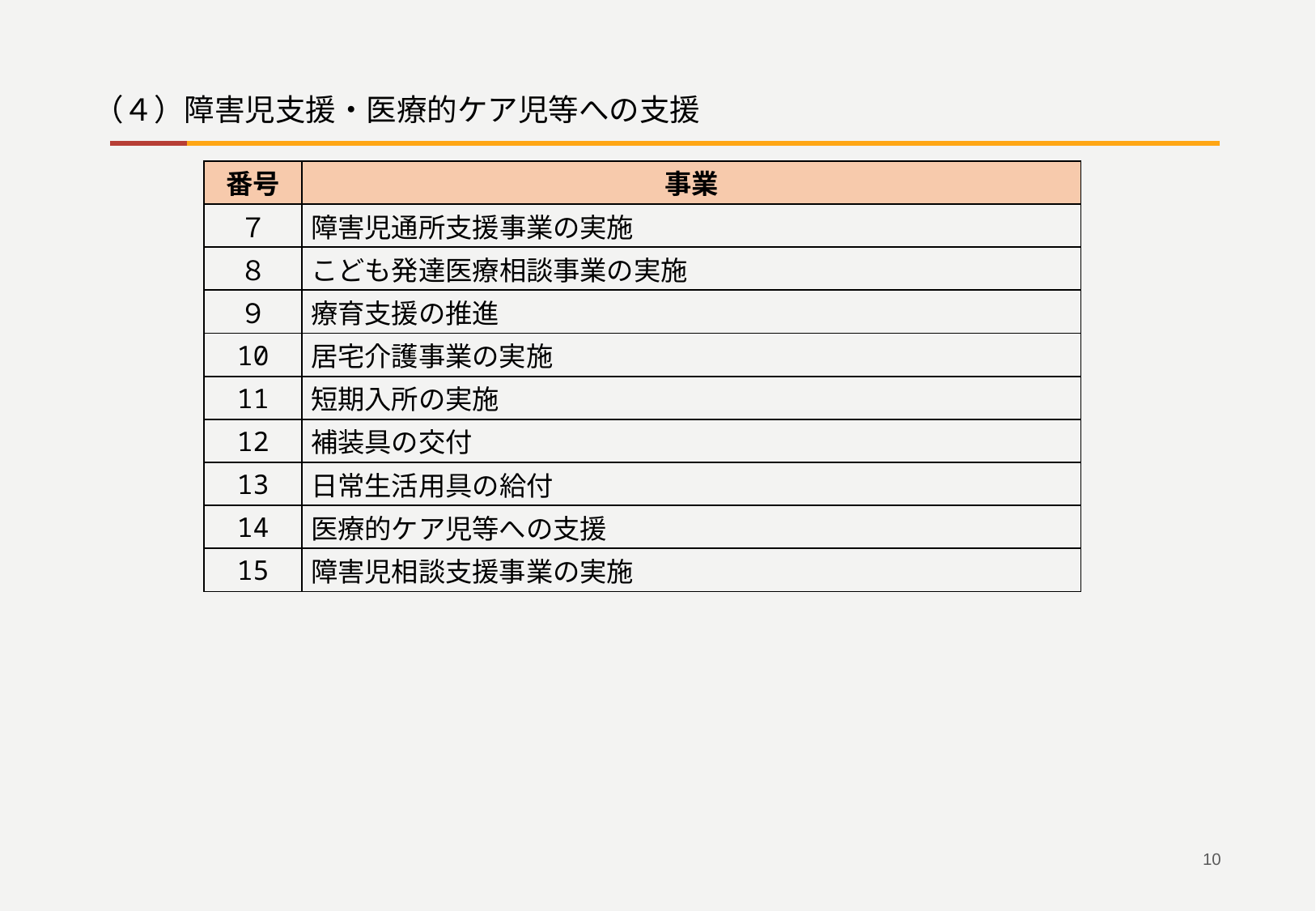

（４）障害児支援・医療的ケア児等への支援
| 番号 | 事業 |
| --- | --- |
| ７ | 障害児通所支援事業の実施 |
| ８ | こども発達医療相談事業の実施 |
| ９ | 療育支援の推進 |
| 10 | 居宅介護事業の実施 |
| 11 | 短期入所の実施 |
| 12 | 補装具の交付 |
| 13 | 日常生活用具の給付 |
| 14 | 医療的ケア児等への支援 |
| 15 | 障害児相談支援事業の実施 |
10